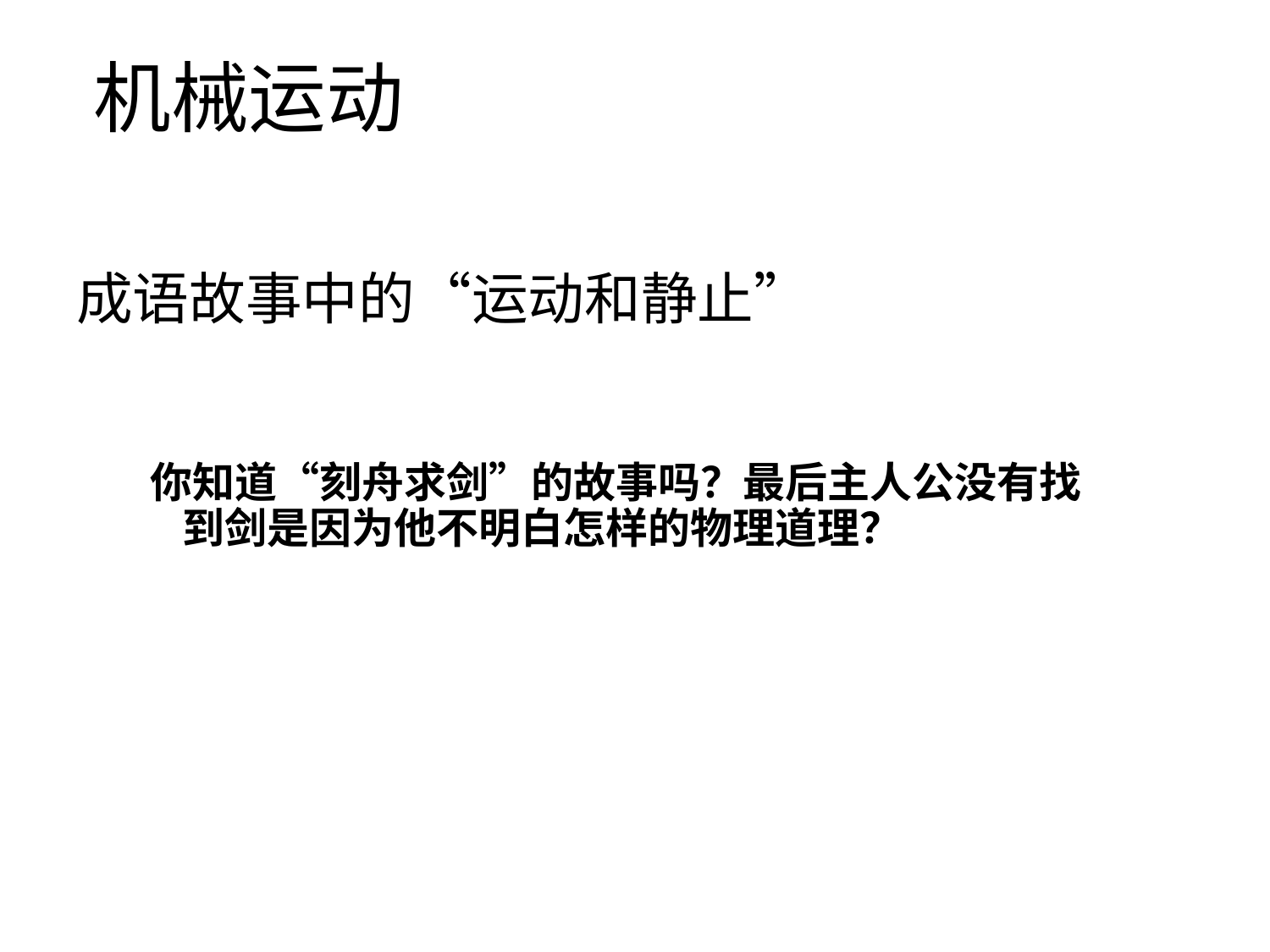

机械运动
# 成语故事中的“运动和静止”
你知道“刻舟求剑”的故事吗？最后主人公没有找到剑是因为他不明白怎样的物理道理？